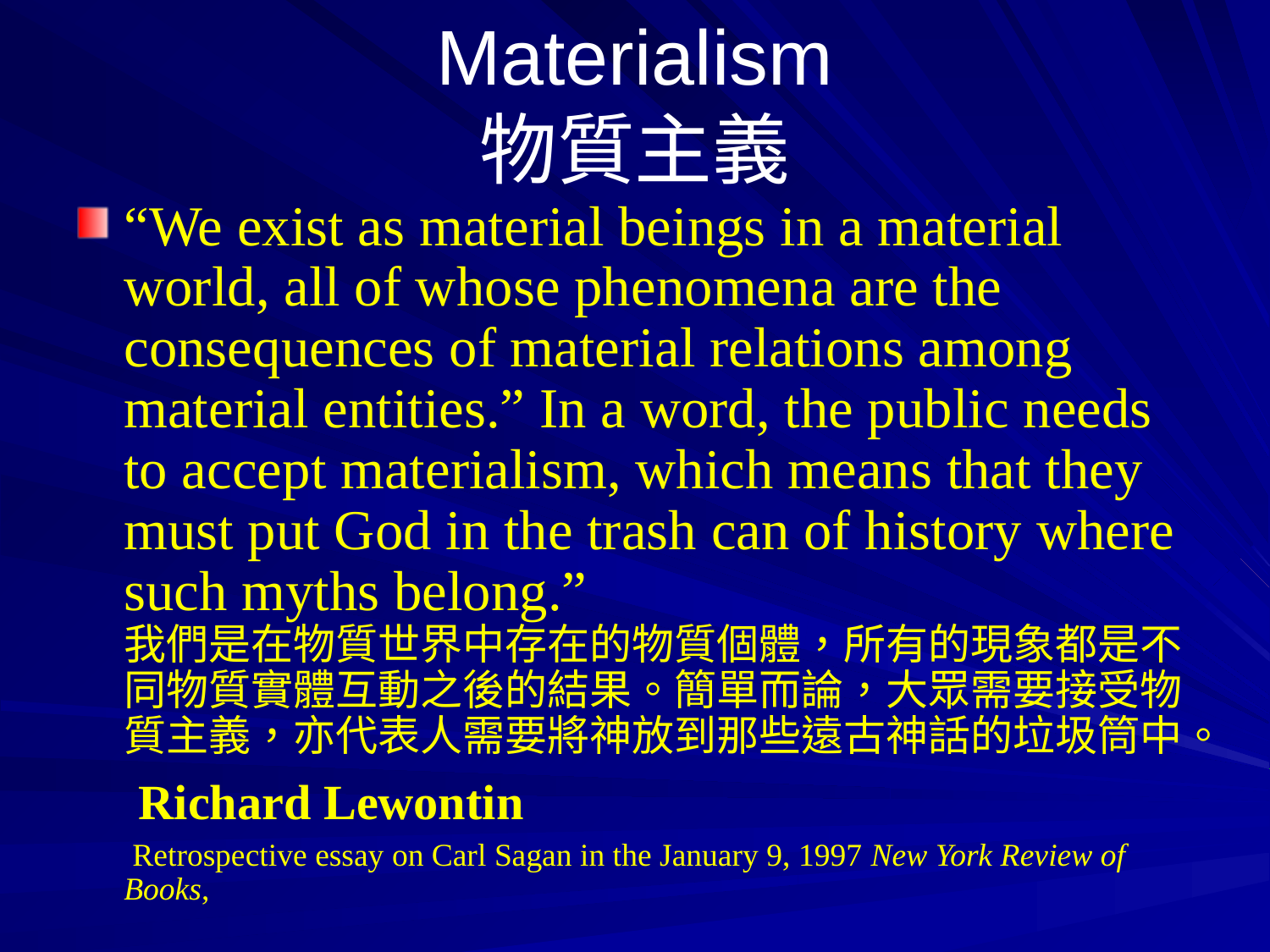

# Materialism 物質主義
“We exist as material beings in a material world, all of whose phenomena are the consequences of material relations among material entities.” In a word, the public needs to accept materialism, which means that they must put God in the trash can of history where such myths belong.”                                                     我們是在物質世界中存在的物質個體，所有的現象都是不同物質實體互動之後的結果。簡單而論，大眾需要接受物質主義，亦代表人需要將神放到那些遠古神話的垃圾筒中。
    Richard Lewontin
       Retrospective essay on Carl Sagan in the January 9, 1997 New York Review of Books,